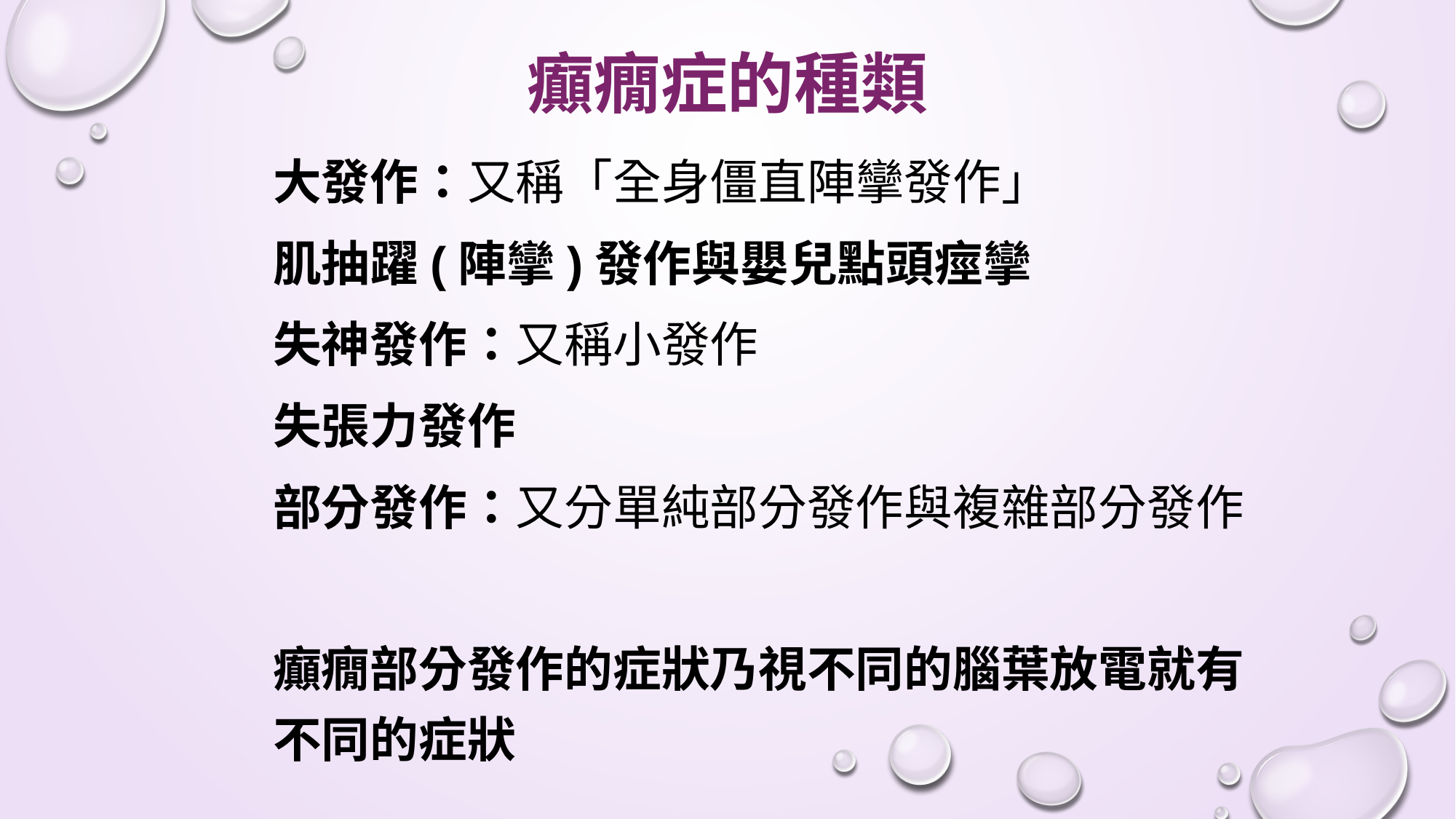

# 癲癇症的種類
大發作：又稱「全身僵直陣攣發作」
肌抽躍(陣攣)發作與嬰兒點頭痙攣
失神發作：又稱小發作
失張力發作
部分發作：又分單純部分發作與複雜部分發作

癲癇部分發作的症狀乃視不同的腦葉放電就有不同的症狀